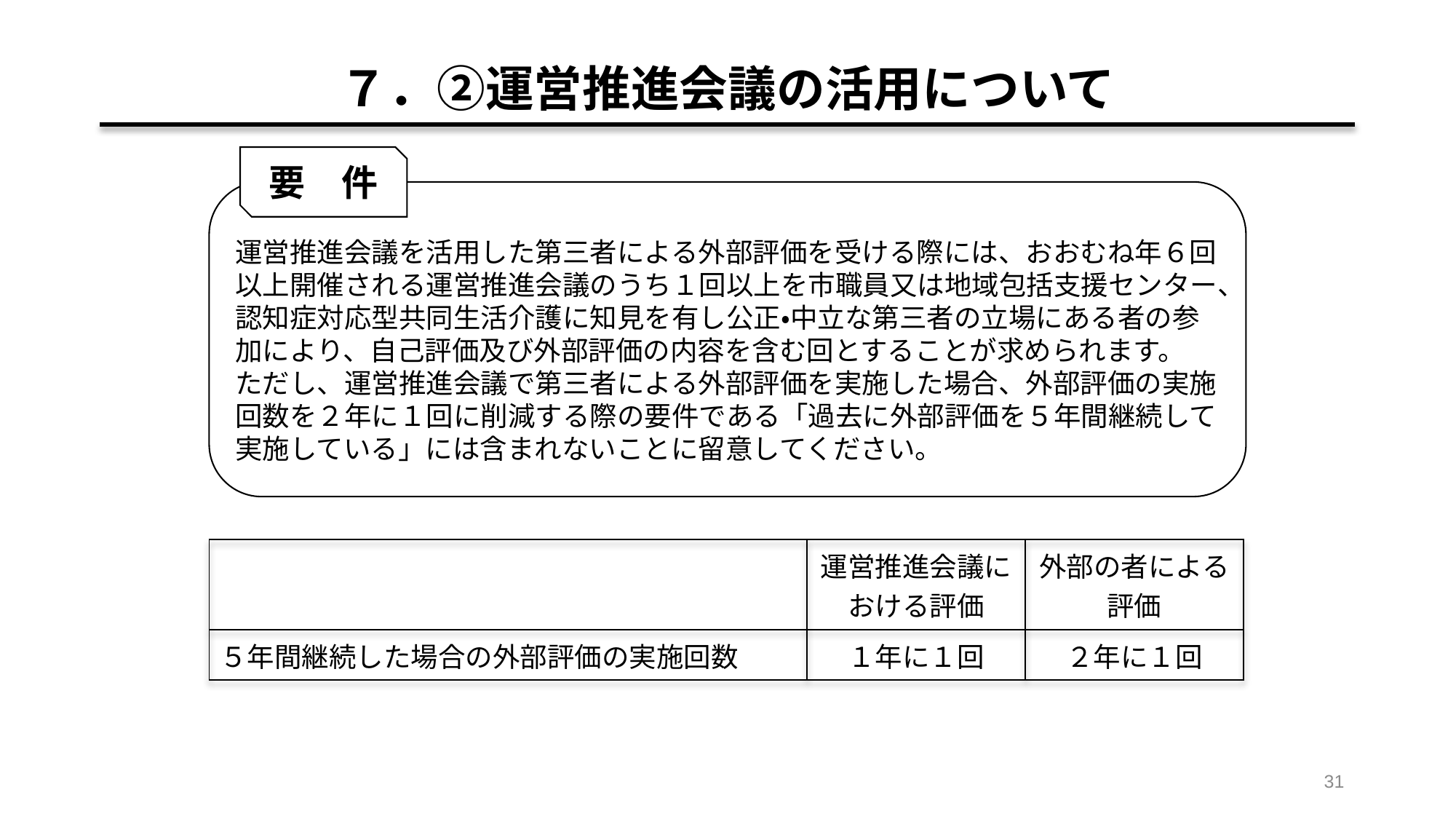

# ７．②運営推進会議の活用について
要　件

運営推進会議を活用した第三者による外部評価を受ける際には、おおむね年６回以上開催される運営推進会議のうち１回以上を市職員又は地域包括支援センター、認知症対応型共同生活介護に知見を有し公正・中立な第三者の立場にある者の参加により、自己評価及び外部評価の内容を含む回とすることが求められます。
ただし、運営推進会議で第三者による外部評価を実施した場合、外部評価の実施回数を２年に１回に削減する際の要件である「過去に外部評価を５年間継続して実施している」には含まれないことに留意してください。
|  | 運営推進会議における評価 | 外部の者による評価 |
| --- | --- | --- |
| ５年間継続した場合の外部評価の実施回数 | １年に１回 | ２年に１回 |
31